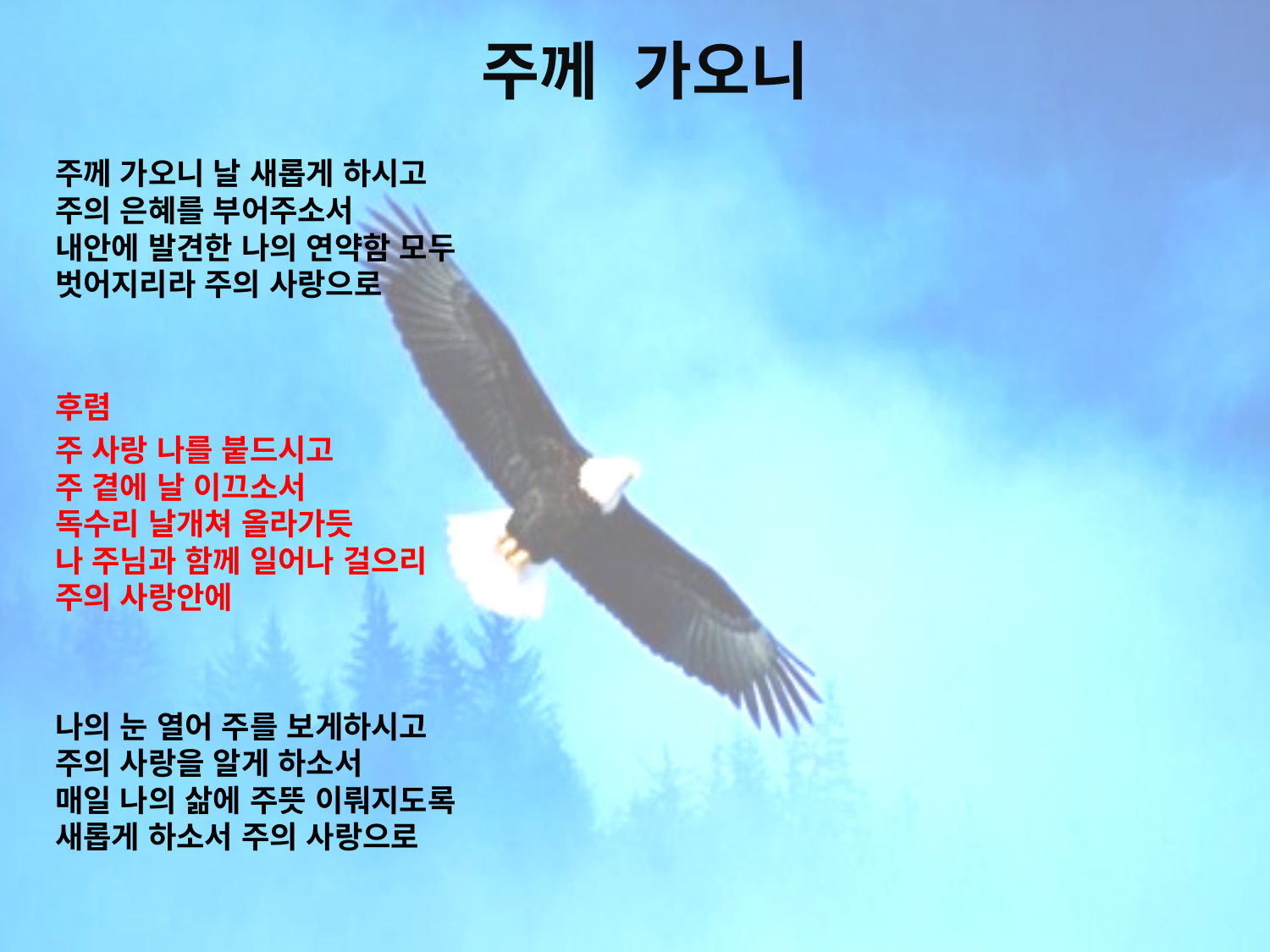

# 주께  가오니
주께 가오니 날 새롭게 하시고
주의 은혜를 부어주소서
내안에 발견한 나의 연약함 모두
벗어지리라 주의 사랑으로

후렴
주 사랑 나를 붙드시고
주 곁에 날 이끄소서
독수리 날개쳐 올라가듯
나 주님과 함께 일어나 걸으리
주의 사랑안에

나의 눈 열어 주를 보게하시고
주의 사랑을 알게 하소서
매일 나의 삶에 주뜻 이뤄지도록
새롭게 하소서 주의 사랑으로